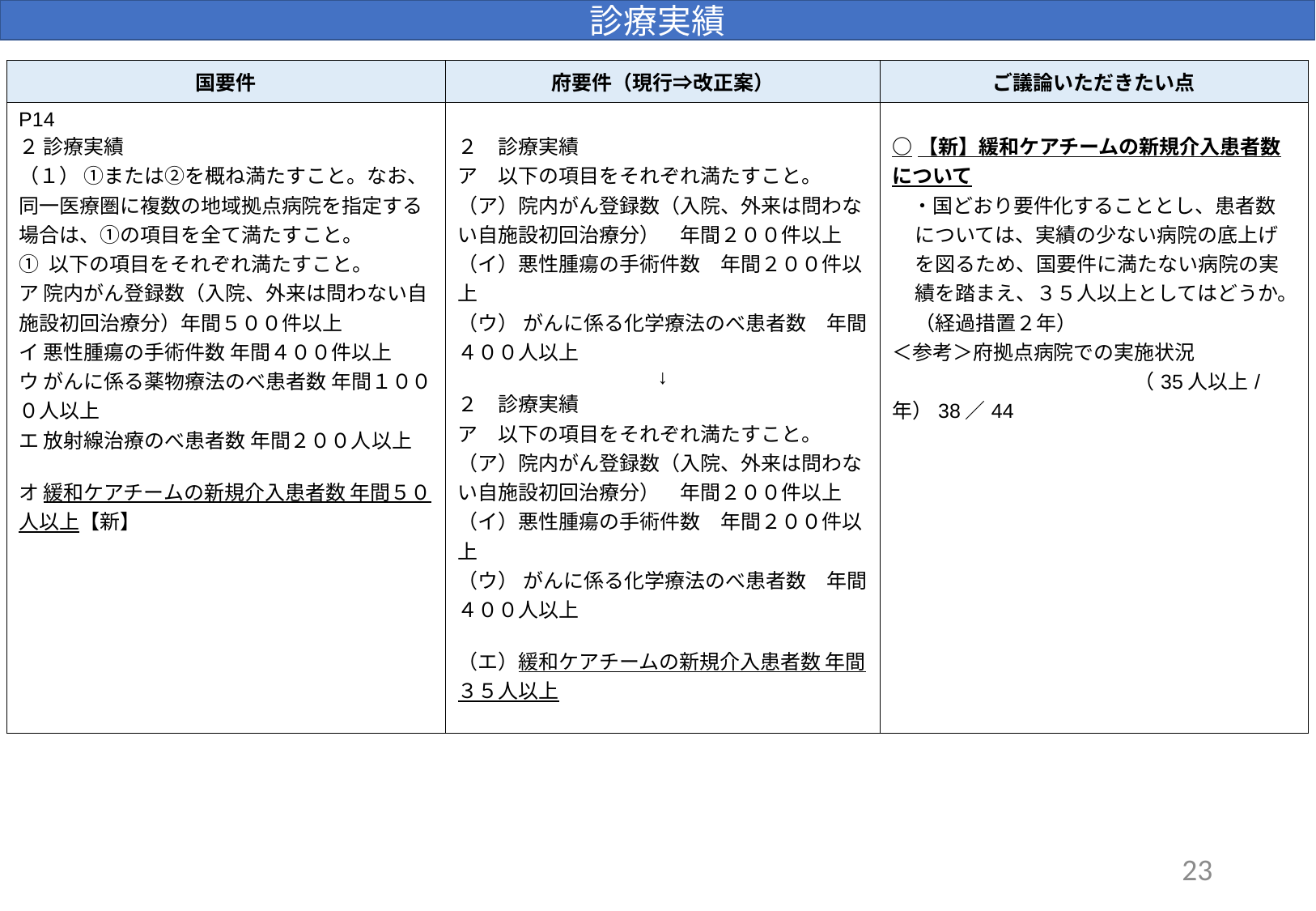

診療実績
| 国要件 | 府要件（現行⇒改正案） | ご議論いただきたい点 |
| --- | --- | --- |
| P14 ２ 診療実績 （１） ①または②を概ね満たすこと。なお、同一医療圏に複数の地域拠点病院を指定する場合は、①の項目を全て満たすこと。 ① 以下の項目をそれぞれ満たすこと。 ア 院内がん登録数（入院、外来は問わない自施設初回治療分）年間５００件以上 イ 悪性腫瘍の手術件数 年間４００件以上 ウ がんに係る薬物療法のべ患者数 年間１０００人以上 エ 放射線治療のべ患者数 年間２００人以上 オ 緩和ケアチームの新規介入患者数 年間５０人以上【新】 | ２　診療実績 ア　以下の項目をそれぞれ満たすこと。 （ア）院内がん登録数（入院、外来は問わない自施設初回治療分）　年間２００件以上 （イ）悪性腫瘍の手術件数　年間２００件以上 （ウ） がんに係る化学療法のべ患者数　年間４００人以上 ↓ ２　診療実績 ア　以下の項目をそれぞれ満たすこと。 （ア）院内がん登録数（入院、外来は問わない自施設初回治療分）　年間２００件以上 （イ）悪性腫瘍の手術件数　年間２００件以上 （ウ） がんに係る化学療法のべ患者数　年間４００人以上 （エ）緩和ケアチームの新規介入患者数 年間３５人以上 | ○【新】緩和ケアチームの新規介入患者数について 　・国どおり要件化することとし、患者数については、実績の少ない病院の底上げを図るため、国要件に満たない病院の実績を踏まえ、３５人以上としてはどうか。（経過措置２年） ＜参考＞府拠点病院での実施状況 　　　　　　　　　　　　（35人以上/年）38／44 |
23